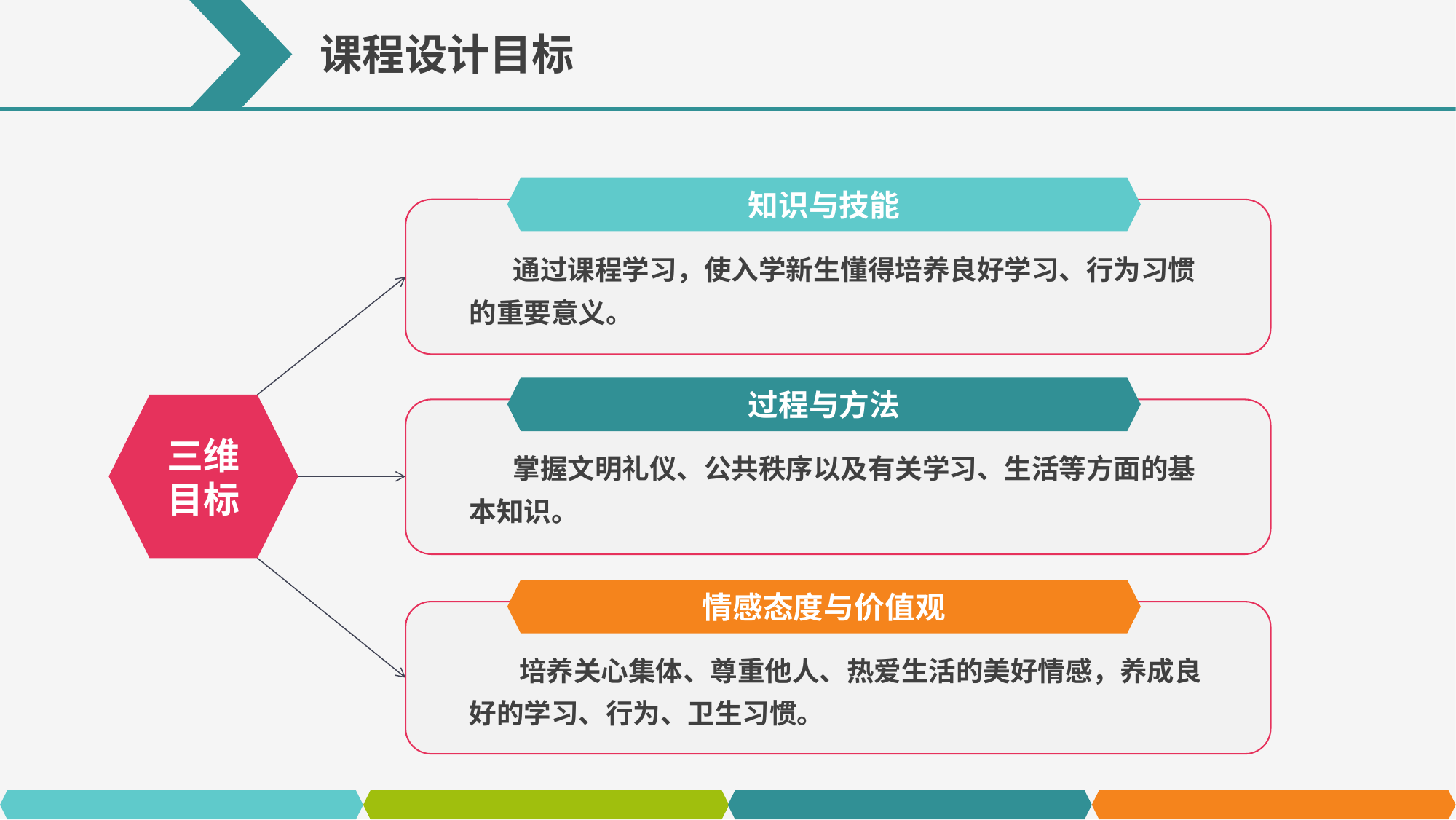

课程设计目标
知识与技能

      通过课程学习，使入学新生懂得培养良好学习、行为习惯的重要意义。
过程与方法
三维目标

      掌握文明礼仪、公共秩序以及有关学习、生活等方面的基本知识。
情感态度与价值观

       培养关心集体、尊重他人、热爱生活的美好情感，养成良好的学习、行为、卫生习惯。